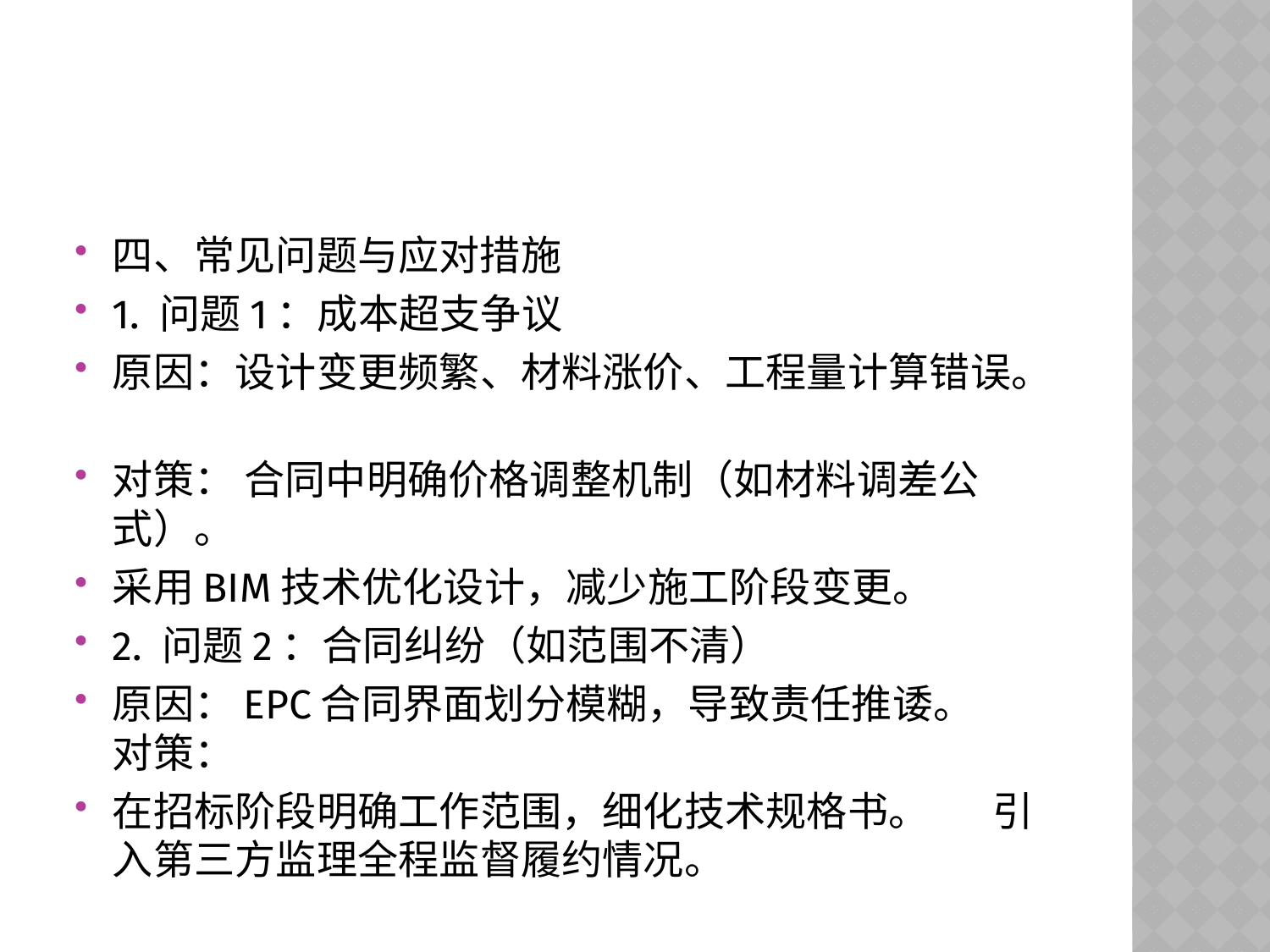

#
四、常见问题与应对措施
1. 问题1：成本超支争议
原因：设计变更频繁、材料涨价、工程量计算错误。
对策： 合同中明确价格调整机制（如材料调差公式）。
采用BIM技术优化设计，减少施工阶段变更。
2. 问题2：合同纠纷（如范围不清）
原因：EPC合同界面划分模糊，导致责任推诿。     对策：
在招标阶段明确工作范围，细化技术规格书。       引入第三方监理全程监督履约情况。